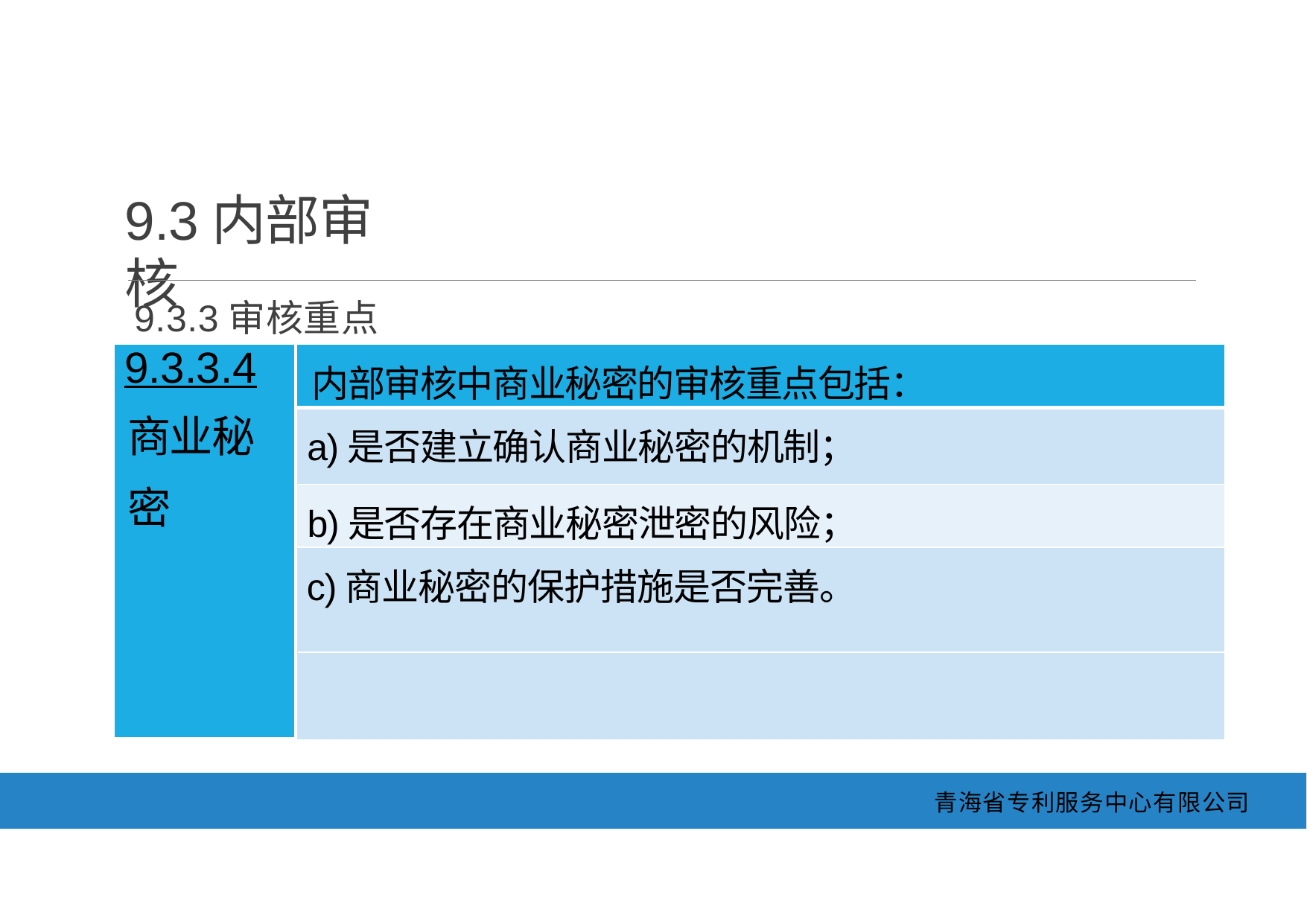

9.3内部审核

9.3.3审核重点
| 9.3.3.4 商业秘 密 | 内部审核中商业秘密的审核重点包括： |
| --- | --- |
|  | a)是否建立确认商业秘密的机制； |
|  | b)是否存在商业秘密泄密的风险； |
|  | c)商业秘密的保护措施是否完善。 |

青海省专利服务中心有限公司